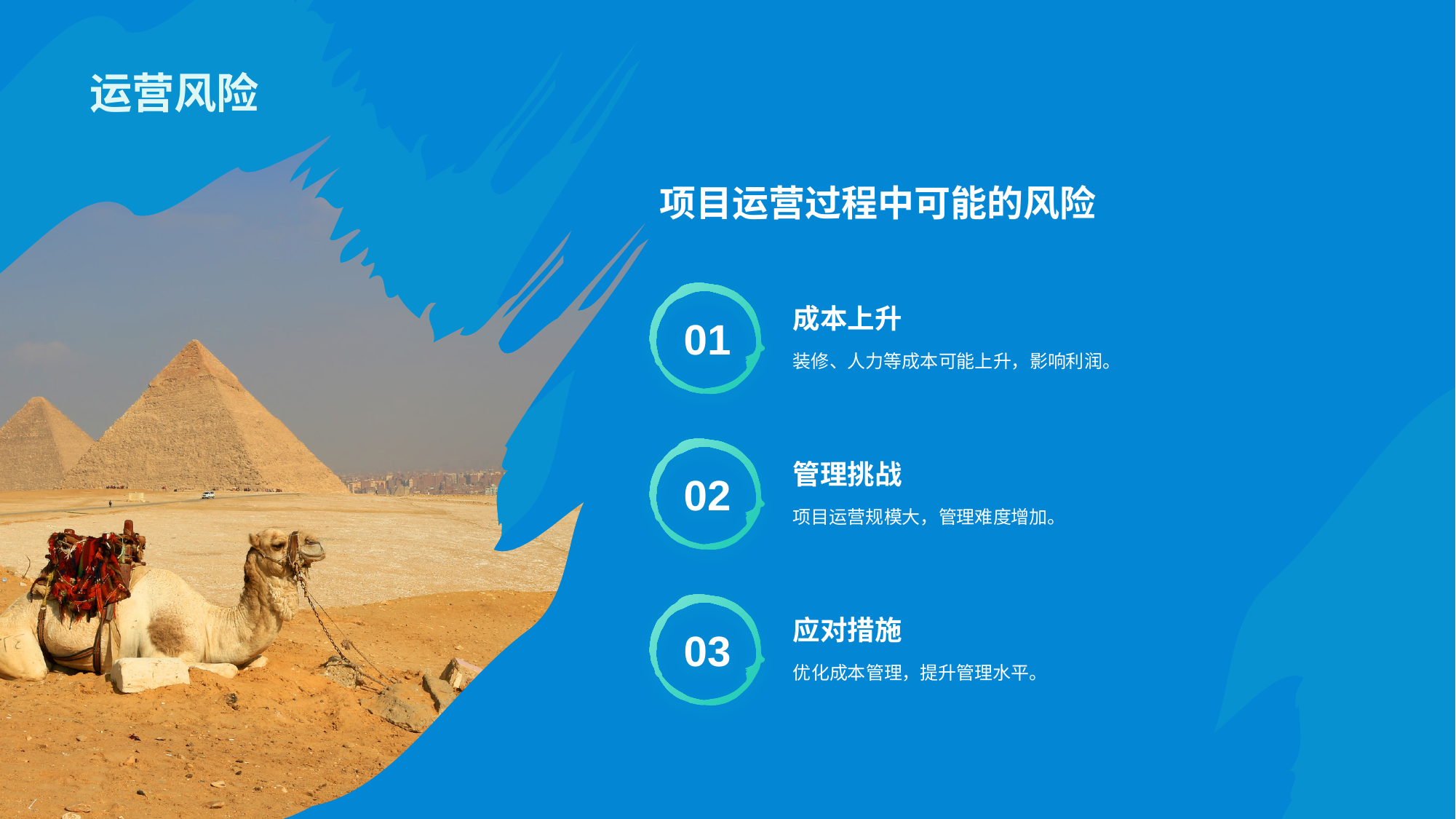

项目运营过程中可能的风险
01

成本上升
装修、人力等成本可能上升，影响利润。
02

管理挑战
项目运营规模大，管理难度增加。
03

应对措施
优化成本管理，提升管理水平。

# 运营风险